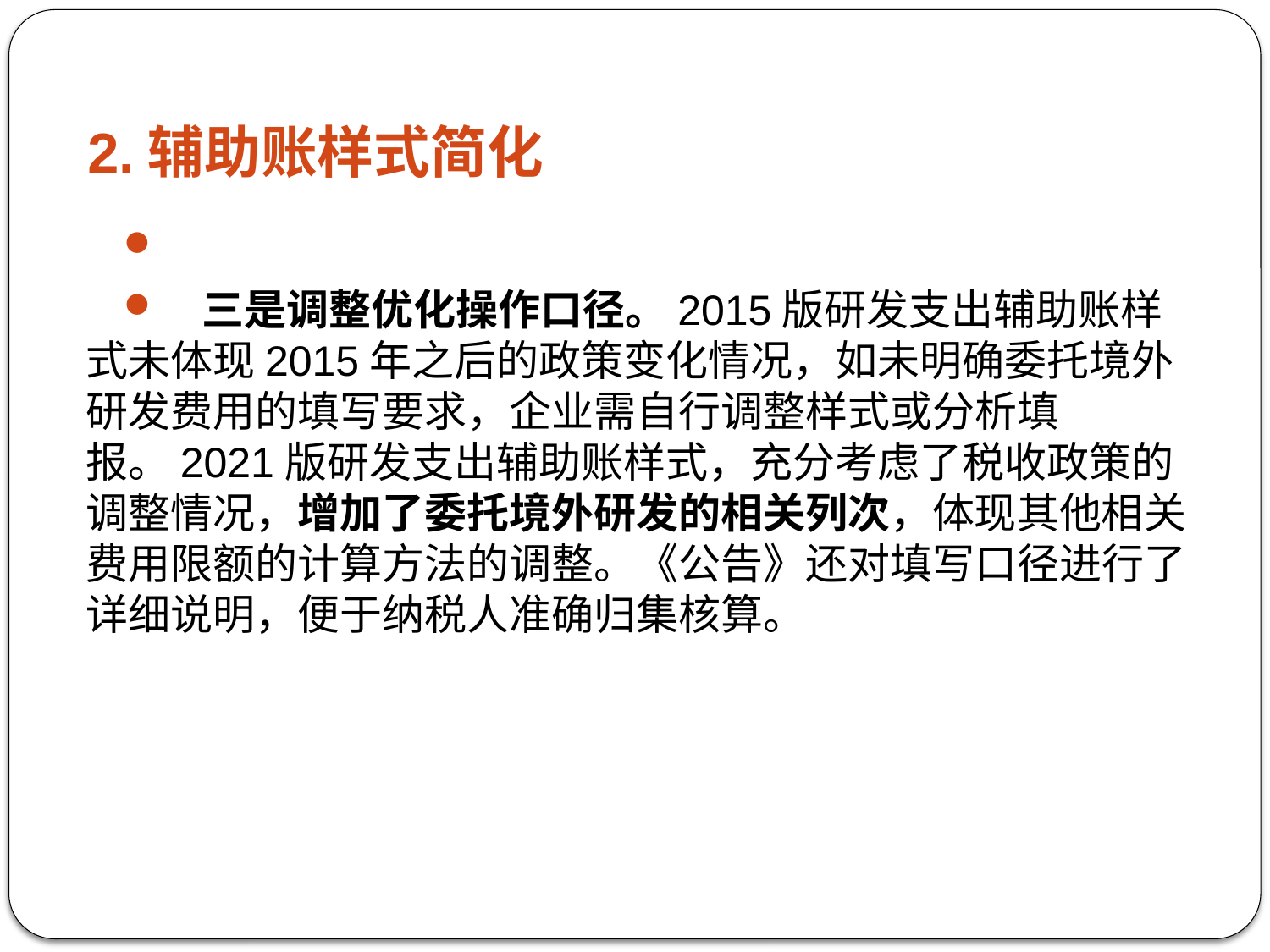

# 2.辅助账样式简化

　三是调整优化操作口径。2015版研发支出辅助账样式未体现2015年之后的政策变化情况，如未明确委托境外研发费用的填写要求，企业需自行调整样式或分析填报。2021版研发支出辅助账样式，充分考虑了税收政策的调整情况，增加了委托境外研发的相关列次，体现其他相关费用限额的计算方法的调整。《公告》还对填写口径进行了详细说明，便于纳税人准确归集核算。